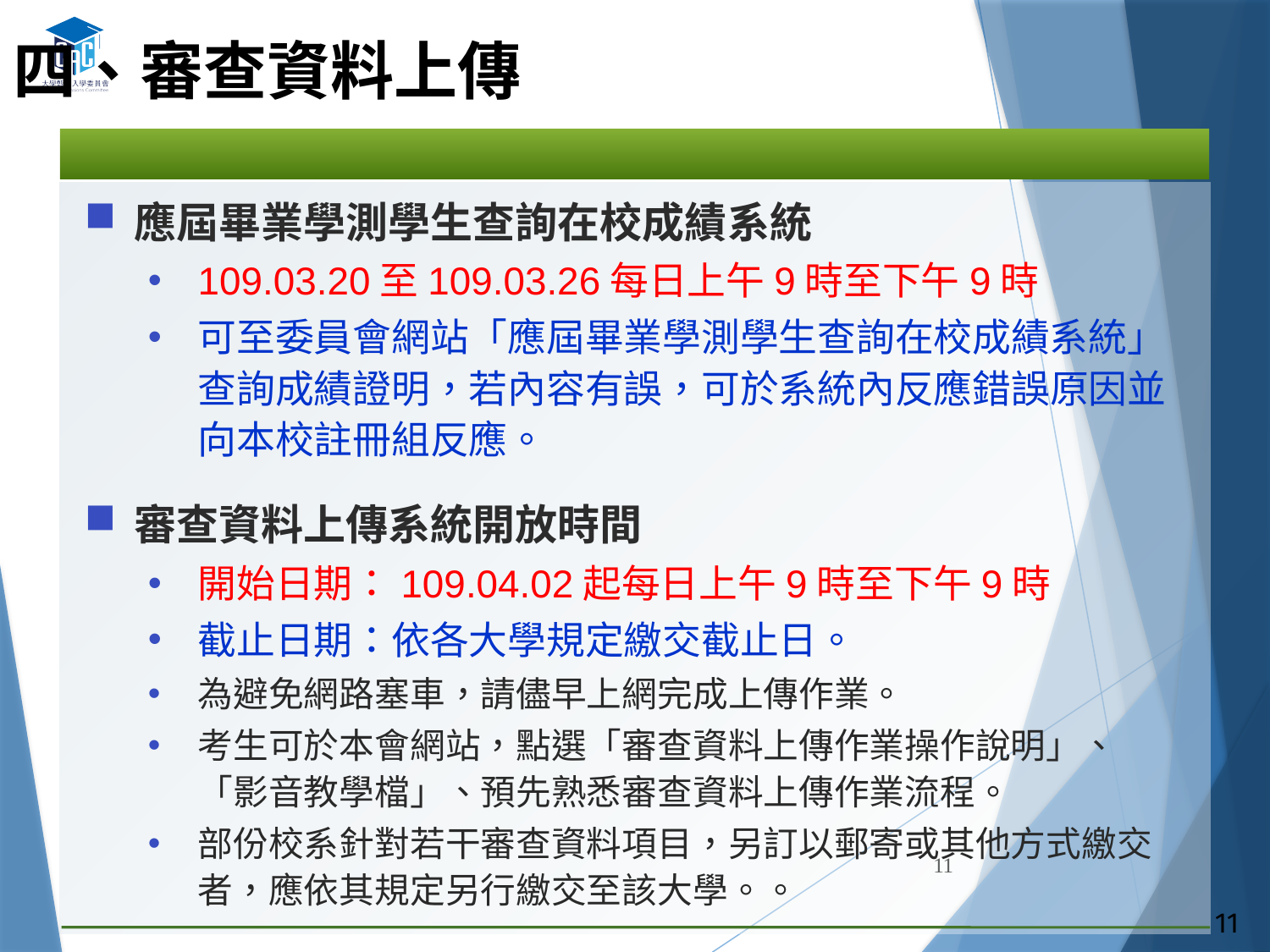

四、審查資料上傳

應屆畢業學測學生查詢在校成績系統
109.03.20至109.03.26每日上午9時至下午9時
可至委員會網站「應屆畢業學測學生查詢在校成績系統」查詢成績證明，若內容有誤，可於系統內反應錯誤原因並向本校註冊組反應。

審查資料上傳系統開放時間
開始日期：109.04.02起每日上午9時至下午9時
截止日期：依各大學規定繳交截止日。
為避免網路塞車，請儘早上網完成上傳作業。
考生可於本會網站，點選「審查資料上傳作業操作說明」、「影音教學檔」、預先熟悉審查資料上傳作業流程。
部份校系針對若干審查資料項目，另訂以郵寄或其他方式繳交者，應依其規定另行繳交至該大學。。
11